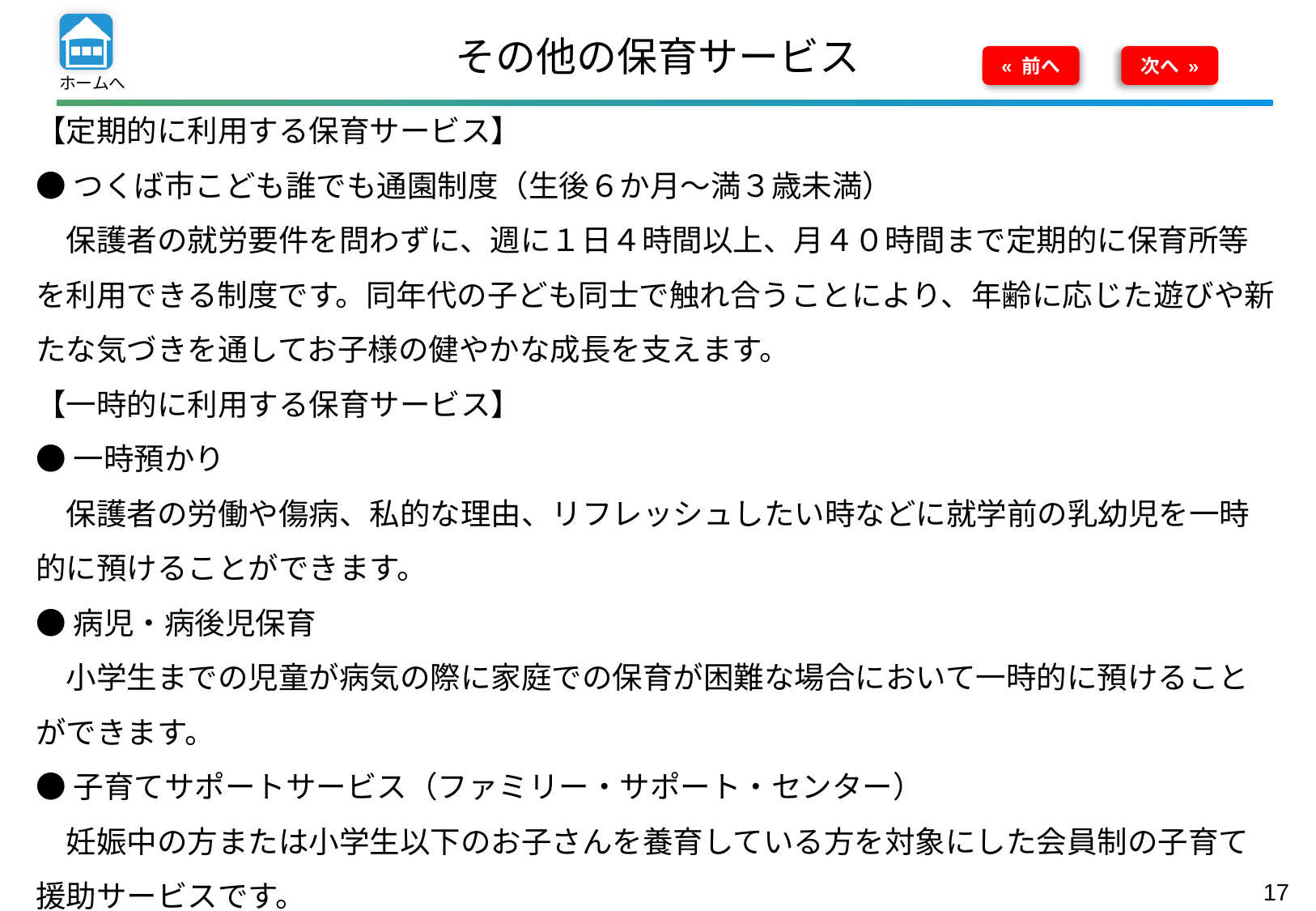

その他の保育サービス
« 前へ
次へ »
【定期的に利用する保育サービス】
●つくば市こども誰でも通園制度（生後６か月～満３歳未満）
　保護者の就労要件を問わずに、週に１日４時間以上、月４０時間まで定期的に保育所等を利用できる制度です。同年代の子ども同士で触れ合うことにより、年齢に応じた遊びや新たな気づきを通してお子様の健やかな成長を支えます。
【一時的に利用する保育サービス】
●一時預かり
　保護者の労働や傷病、私的な理由、リフレッシュしたい時などに就学前の乳幼児を一時的に預けることができます。
●病児・病後児保育
　小学生までの児童が病気の際に家庭での保育が困難な場合において一時的に預けることができます。
●子育てサポートサービス（ファミリー・サポート・センター）
　妊娠中の方または小学生以下のお子さんを養育している方を対象にした会員制の子育て援助サービスです。